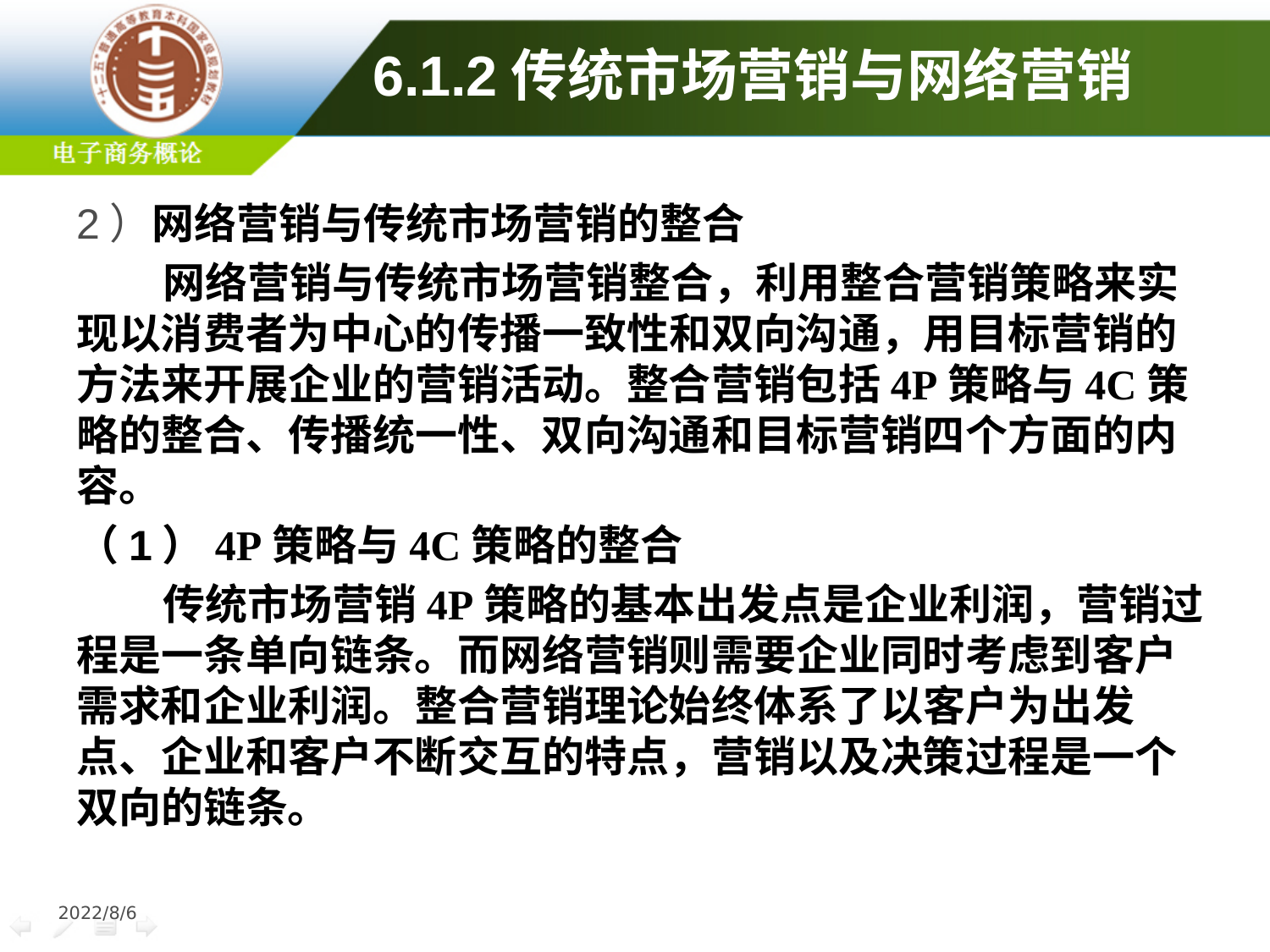

# 6.1.2传统市场营销与网络营销
2）网络营销与传统市场营销的整合
        网络营销与传统市场营销整合，利用整合营销策略来实现以消费者为中心的传播一致性和双向沟通，用目标营销的方法来开展企业的营销活动。整合营销包括4P策略与4C策略的整合、传播统一性、双向沟通和目标营销四个方面的内容。
（1）4P策略与4C策略的整合
        传统市场营销4P策略的基本出发点是企业利润，营销过程是一条单向链条。而网络营销则需要企业同时考虑到客户需求和企业利润。整合营销理论始终体系了以客户为出发点、企业和客户不断交互的特点，营销以及决策过程是一个双向的链条。
2022/8/6